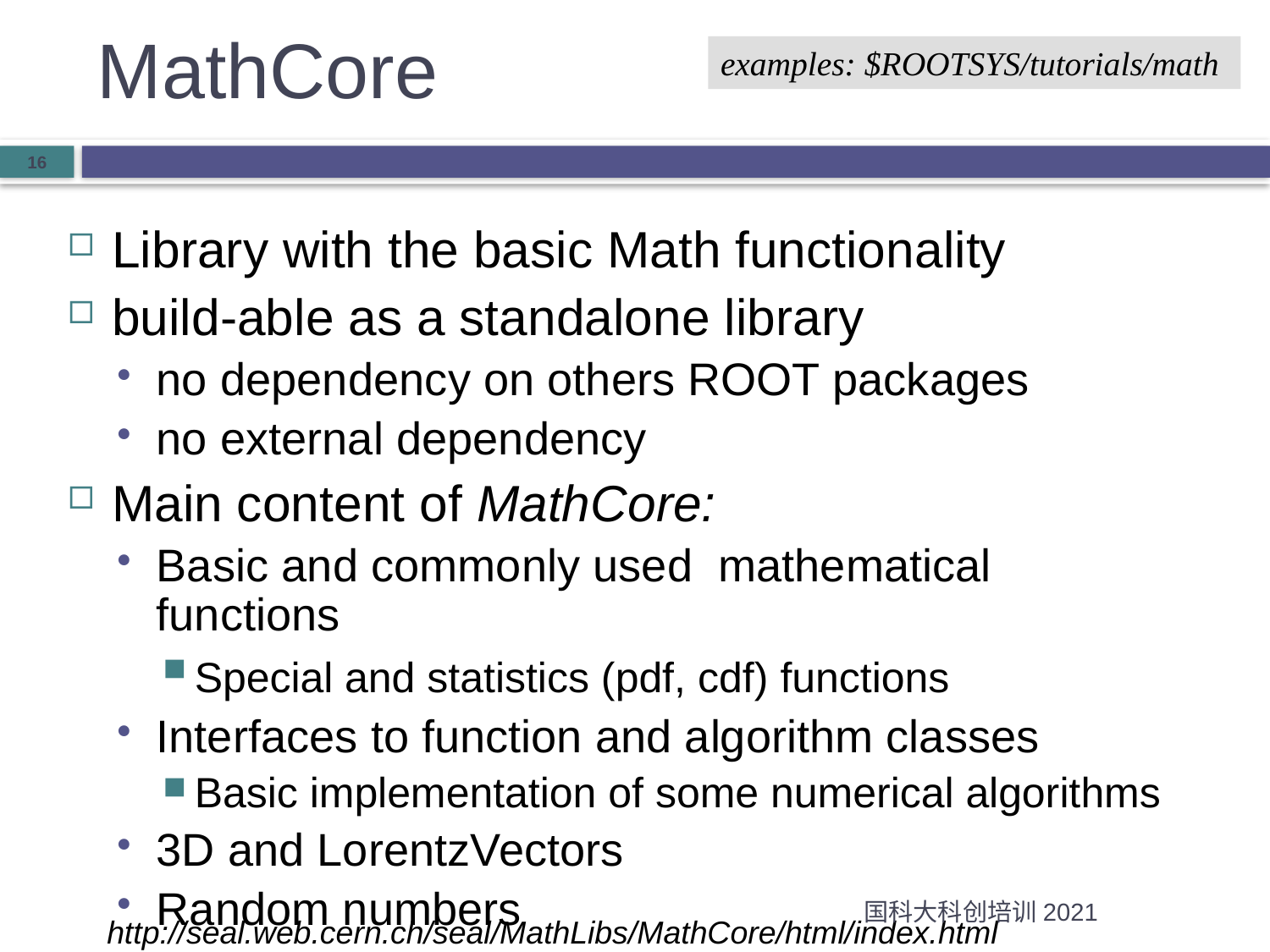

MathCore
examples: $ROOTSYS/tutorials/math
Library with the basic Math functionality
build-able as a standalone library
no dependency on others ROOT packages
no external dependency
Main content of MathCore:
Basic and commonly used  mathematical functions
Special and statistics (pdf, cdf) functions
Interfaces to function and algorithm classes
Basic implementation of some numerical algorithms
3D and LorentzVectors
Random numbers

国科大科创培训2021
16
http://seal.web.cern.ch/seal/MathLibs/MathCore/html/index.html